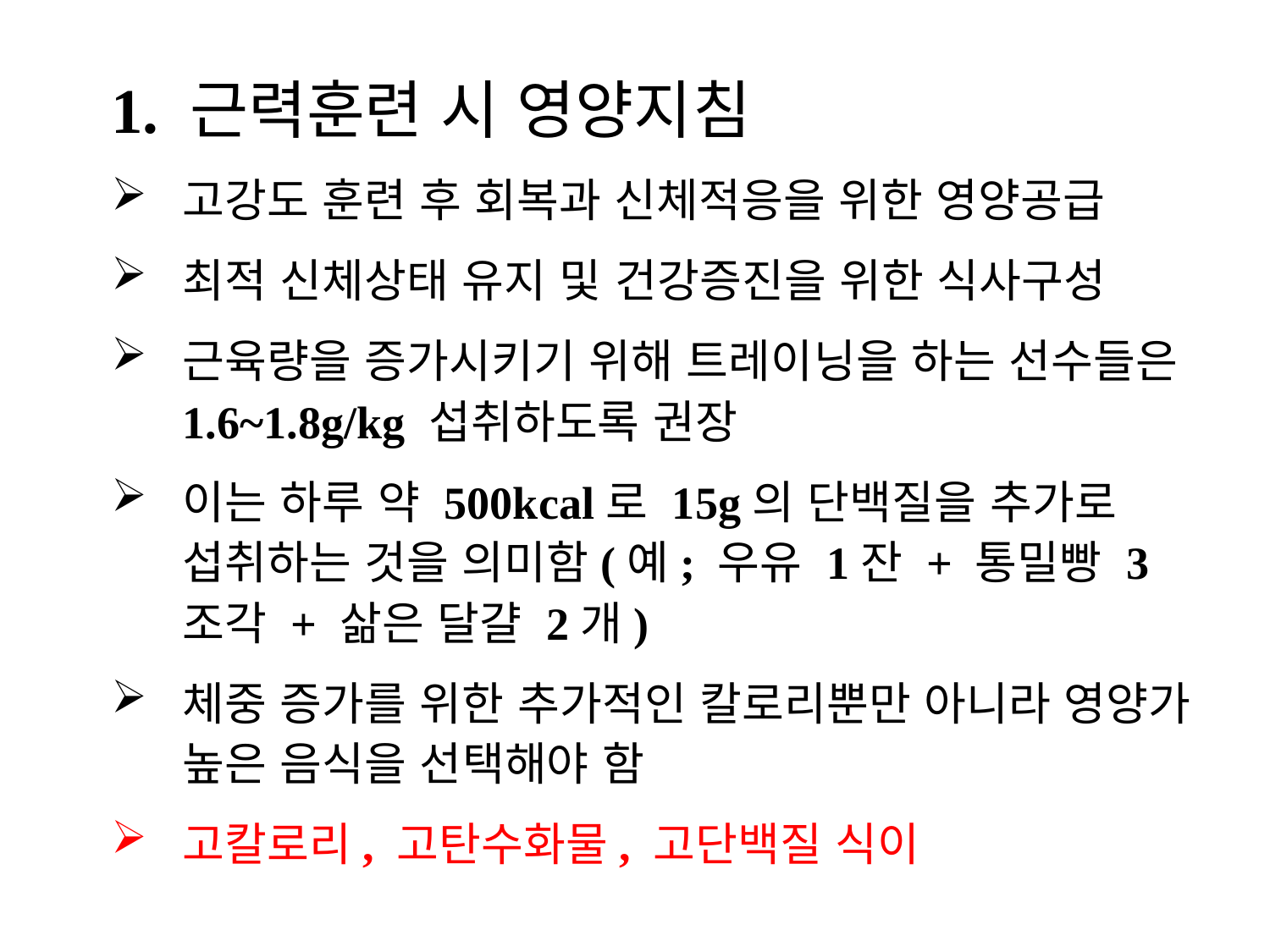

1. 근력훈련 시 영양지침
고강도 훈련 후 회복과 신체적응을 위한 영양공급
최적 신체상태 유지 및 건강증진을 위한 식사구성
근육량을 증가시키기 위해 트레이닝을 하는 선수들은 1.6~1.8g/kg 섭취하도록 권장
이는 하루 약 500kcal로 15g의 단백질을 추가로 섭취하는 것을 의미함(예; 우유 1잔 + 통밀빵 3조각 + 삶은 달걀 2개)
체중 증가를 위한 추가적인 칼로리뿐만 아니라 영양가 높은 음식을 선택해야 함
고칼로리, 고탄수화물, 고단백질 식이